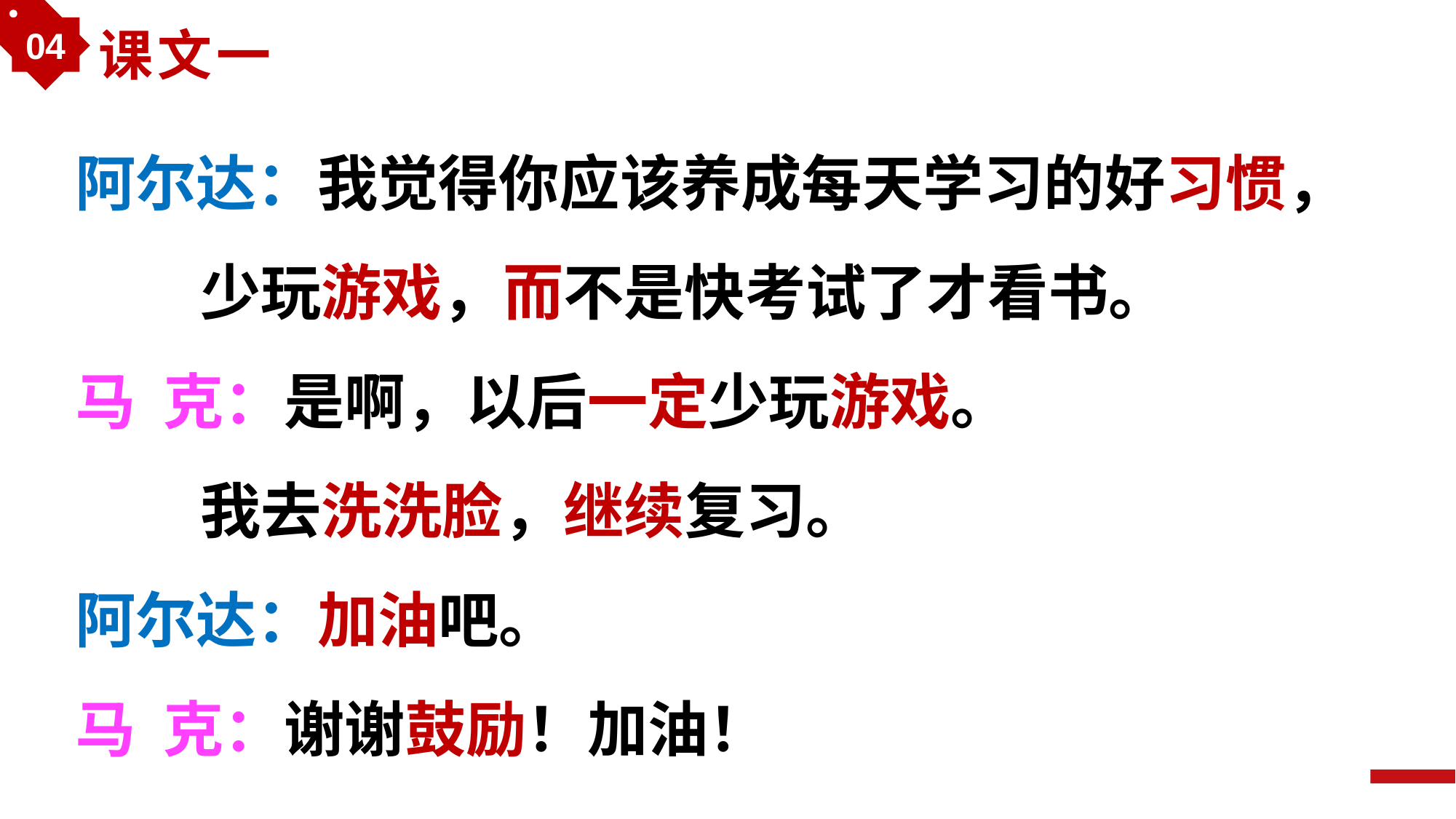

04
课文一
阿尔达：我觉得你应该养成每天学习的好习惯，
        少玩游戏，而不是快考试了才看书。
马  克：是啊，以后一定少玩游戏。
        我去洗洗脸，继续复习。
阿尔达：加油吧。
马  克：谢谢鼓励！加油！